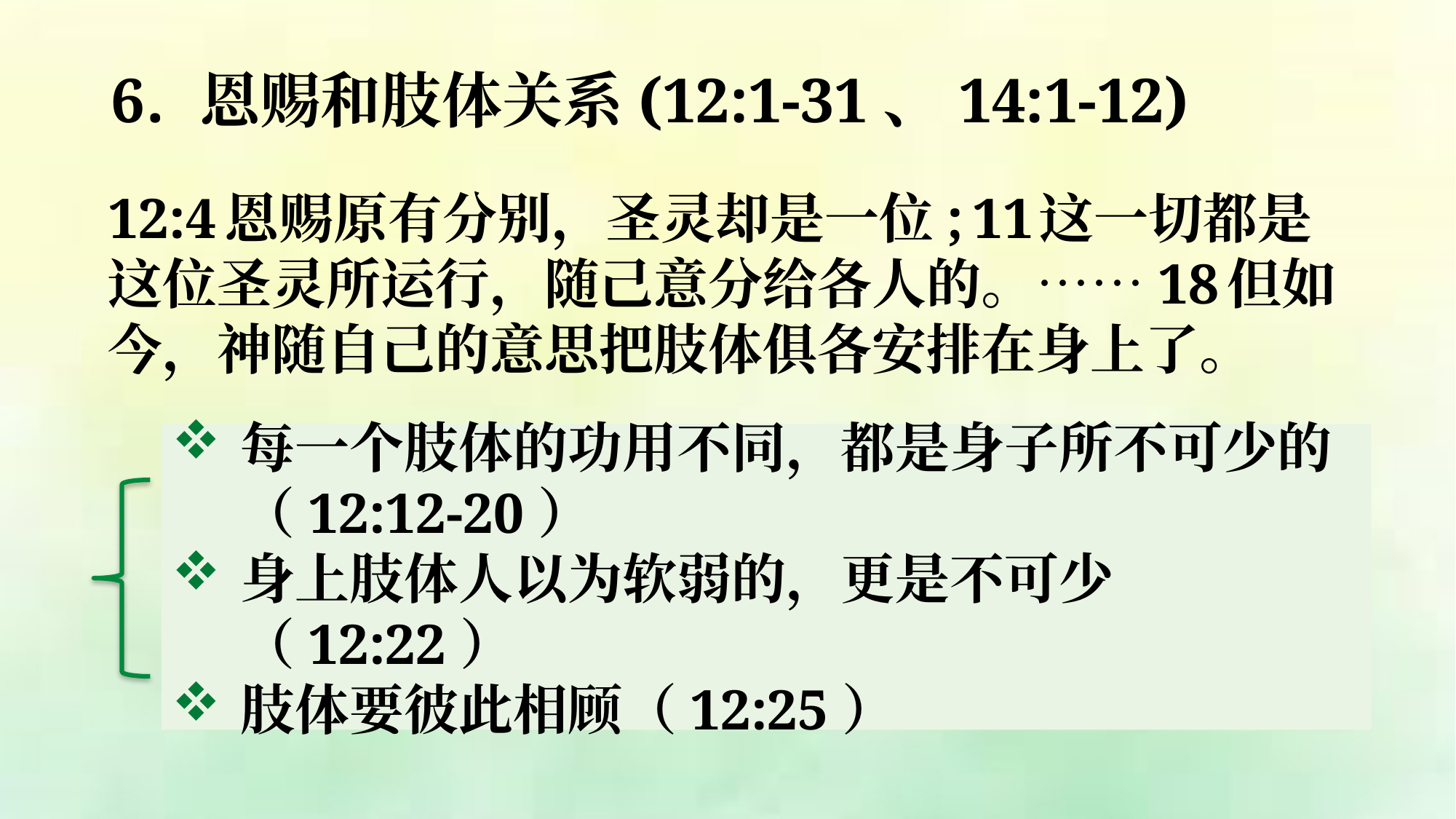

恩赐和肢体关系(12:1-31、14:1-12)
12:4 恩赐原有分别，圣灵却是一位; 11 这一切都是这位圣灵所运行，随己意分给各人的。……18 但如今，神随自己的意思把肢体俱各安排在身上了。
每一个肢体的功用不同，都是身子所不可少的（12:12-20）
身上肢体人以为软弱的，更是不可少（12:22）
肢体要彼此相顾（12:25）